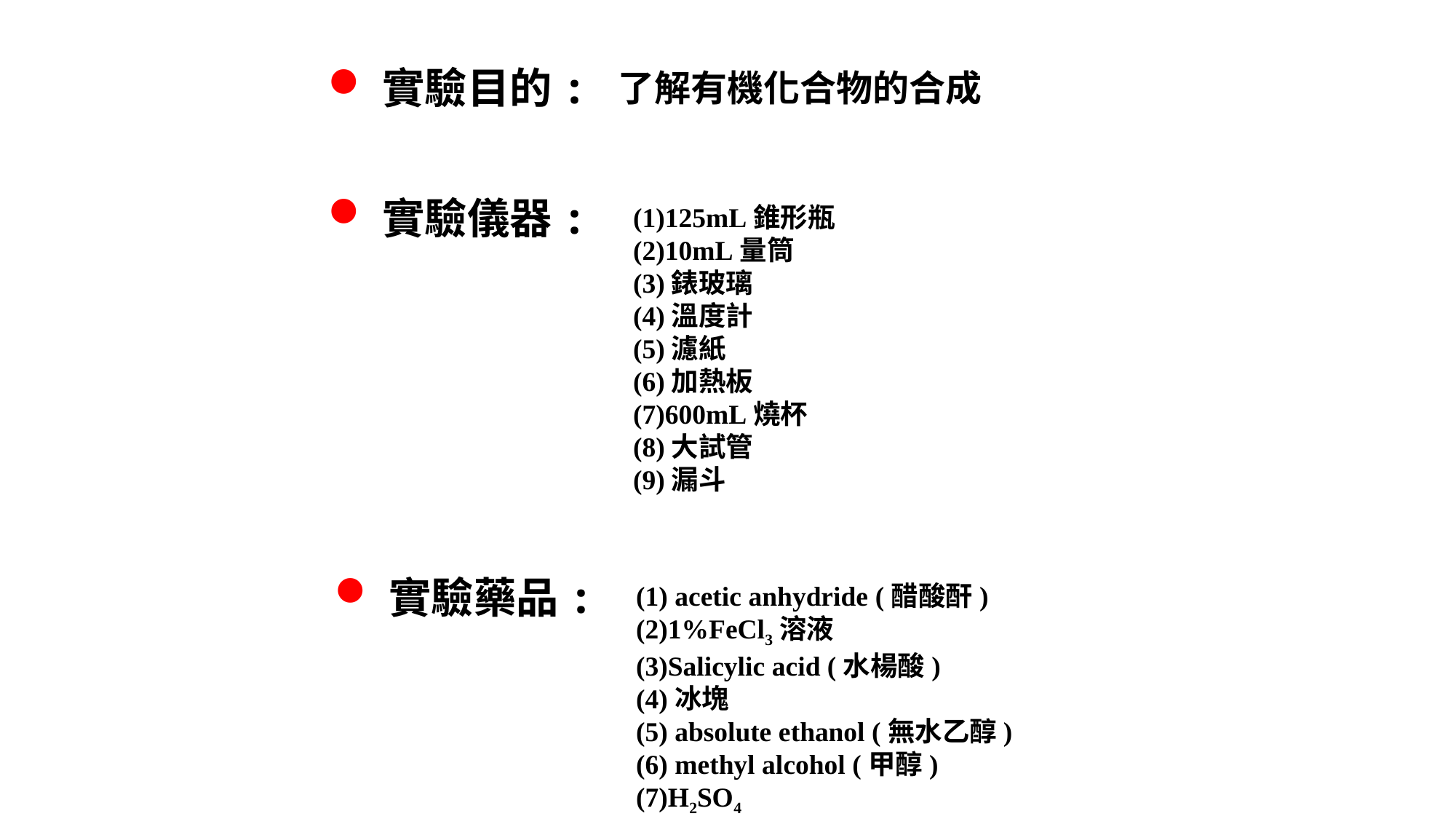

實驗目的:
了解有機化合物的合成
實驗儀器:
(1)125mL錐形瓶
(2)10mL量筒
(3)錶玻璃
(4)溫度計
(5)濾紙
(6)加熱板
(7)600mL燒杯
(8)大試管
(9)漏斗

實驗藥品:
(1) acetic anhydride (醋酸酐)
(2)1%FeCl3溶液
(3)Salicylic acid (水楊酸)
(4)冰塊
(5) absolute ethanol (無水乙醇)
(6) methyl alcohol (甲醇)
(7)H2SO4